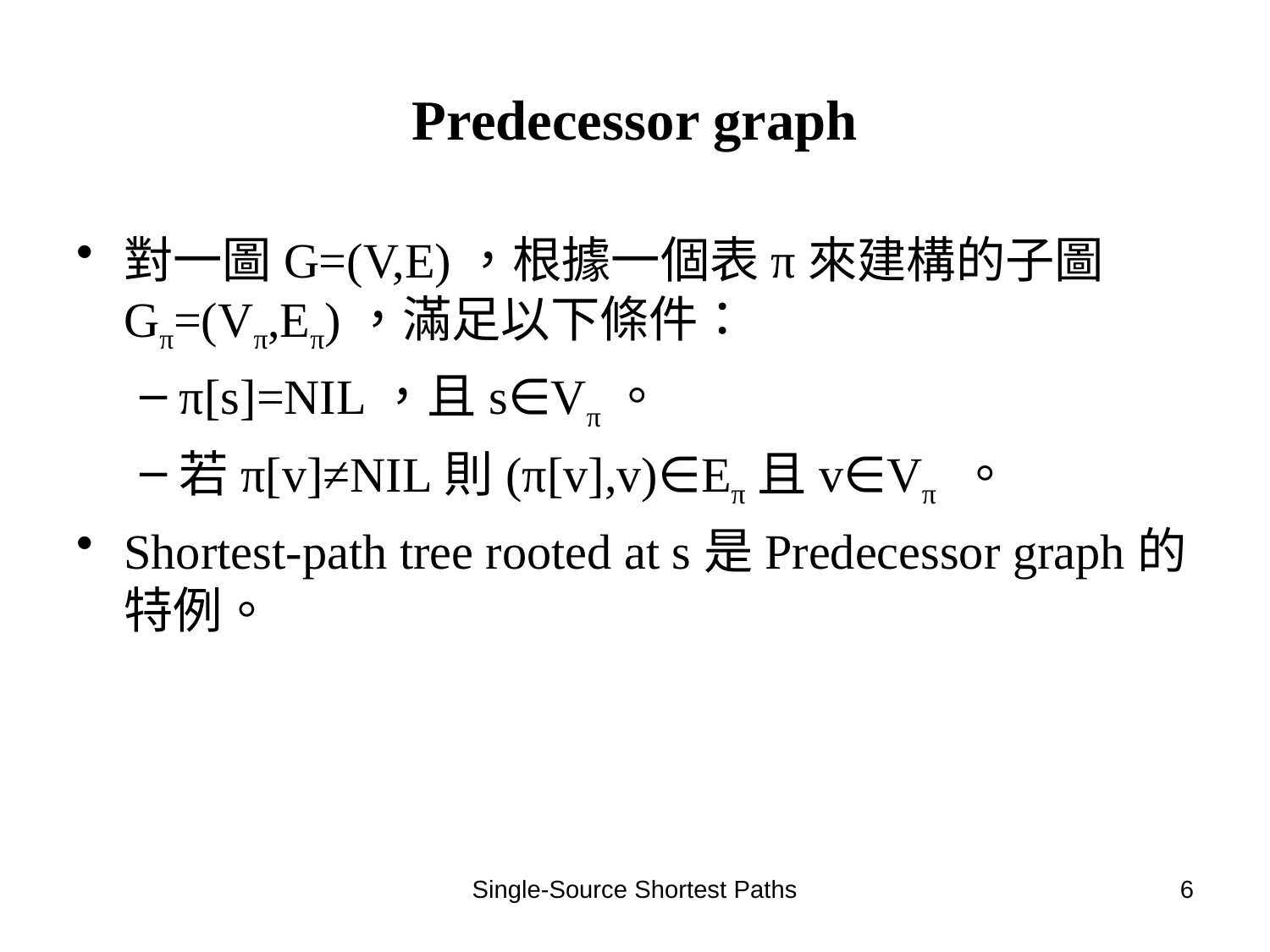

# Predecessor graph
對一圖G=(V,E)，根據一個表π來建構的子圖Gπ=(Vπ,Eπ)，滿足以下條件：
π[s]=NIL，且s∈Vπ。
若π[v]≠NIL則(π[v],v)∈Eπ且v∈Vπ 。
Shortest-path tree rooted at s是Predecessor graph的特例。

Single-Source Shortest Paths
6